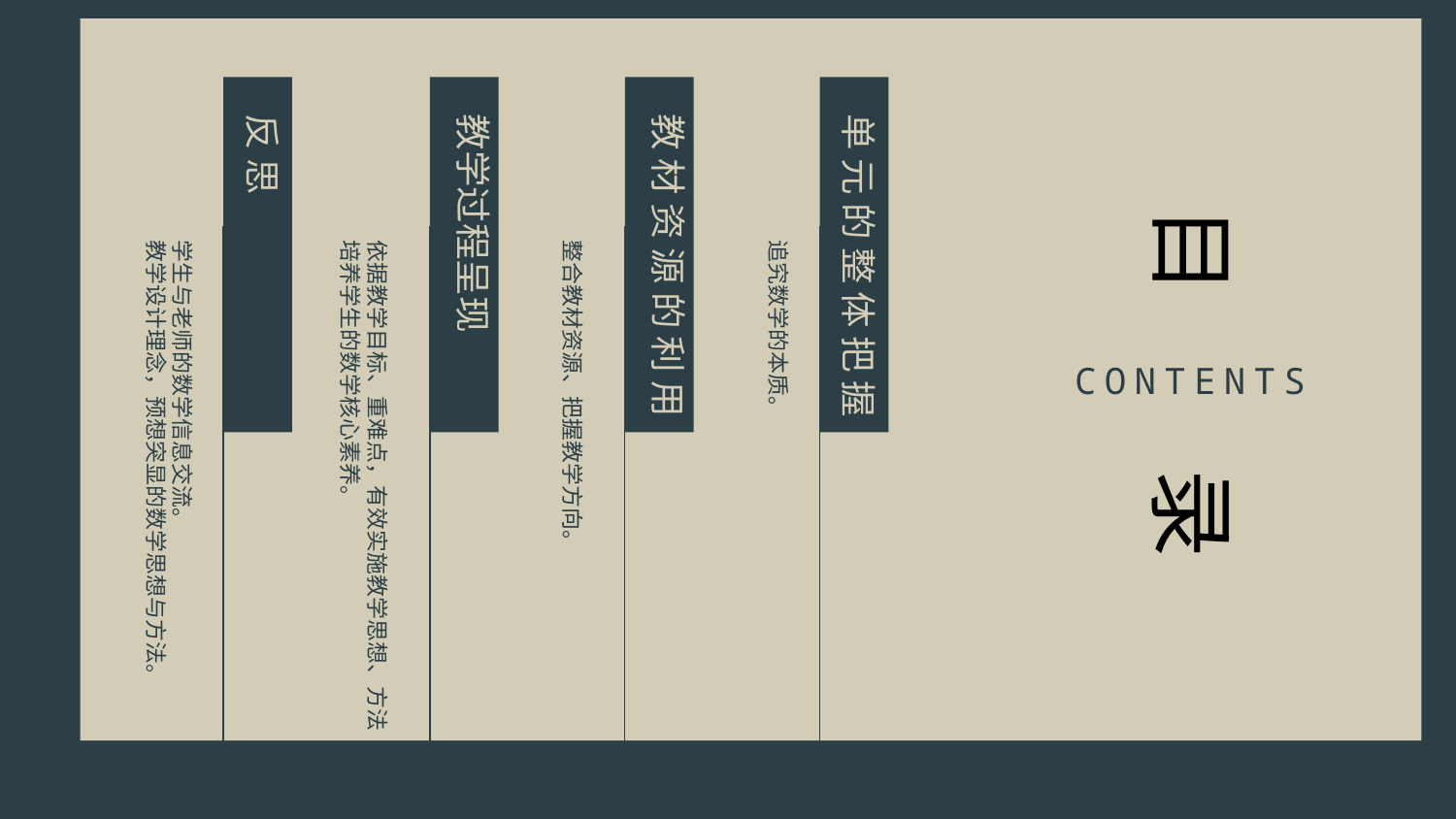

反思
教学过程呈现
教材资源的利用
单元的整体把握
目
学生与老师的数学信息交流。
教学设计理念，预想突显的数学思想与方法。
依据教学目标、重难点，有效实施教学思想、方法
培养学生的数学核心素养。

整合教材资源、把握教学方向。
追究数学的本质。
CONTENTS
录